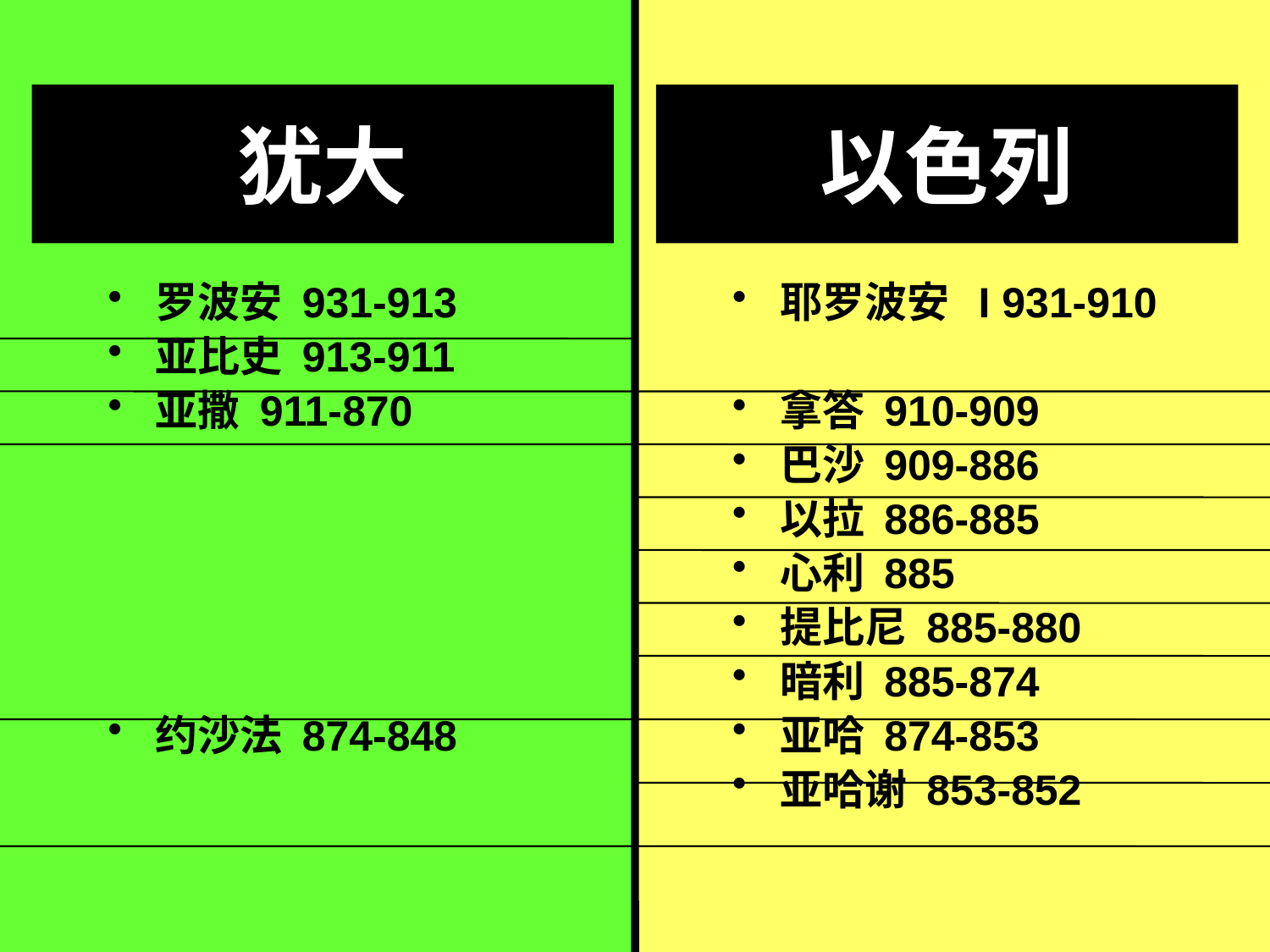

# 犹大
以色列
罗波安 931-913
亚比史 913-911
亚撒 911-870

约沙法 874-848
耶罗波安  I 931-910

拿答 910-909
巴沙 909-886
以拉 886-885
心利 885
提比尼 885-880
暗利 885-874
亚哈 874-853
亚哈谢 853-852